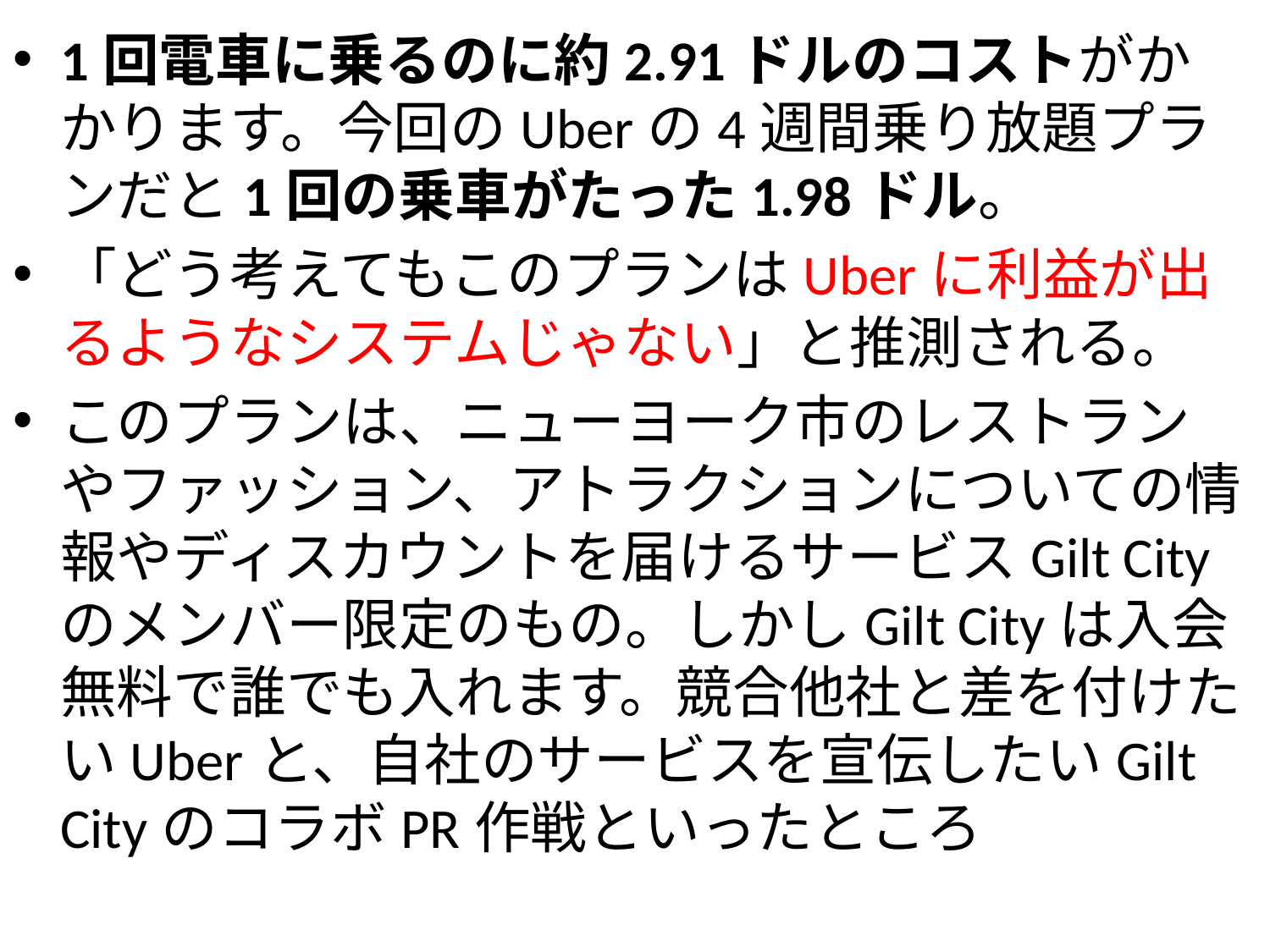

1回電車に乗るのに約2.91ドルのコストがかかります。今回のUberの4週間乗り放題プランだと1回の乗車がたった1.98ドル。
「どう考えてもこのプランはUberに利益が出るようなシステムじゃない」と推測される。
このプランは、ニューヨーク市のレストランやファッション、アトラクションについての情報やディスカウントを届けるサービスGilt Cityのメンバー限定のもの。しかしGilt Cityは入会無料で誰でも入れます。競合他社と差を付けたいUberと、自社のサービスを宣伝したいGilt CityのコラボPR作戦といったところ